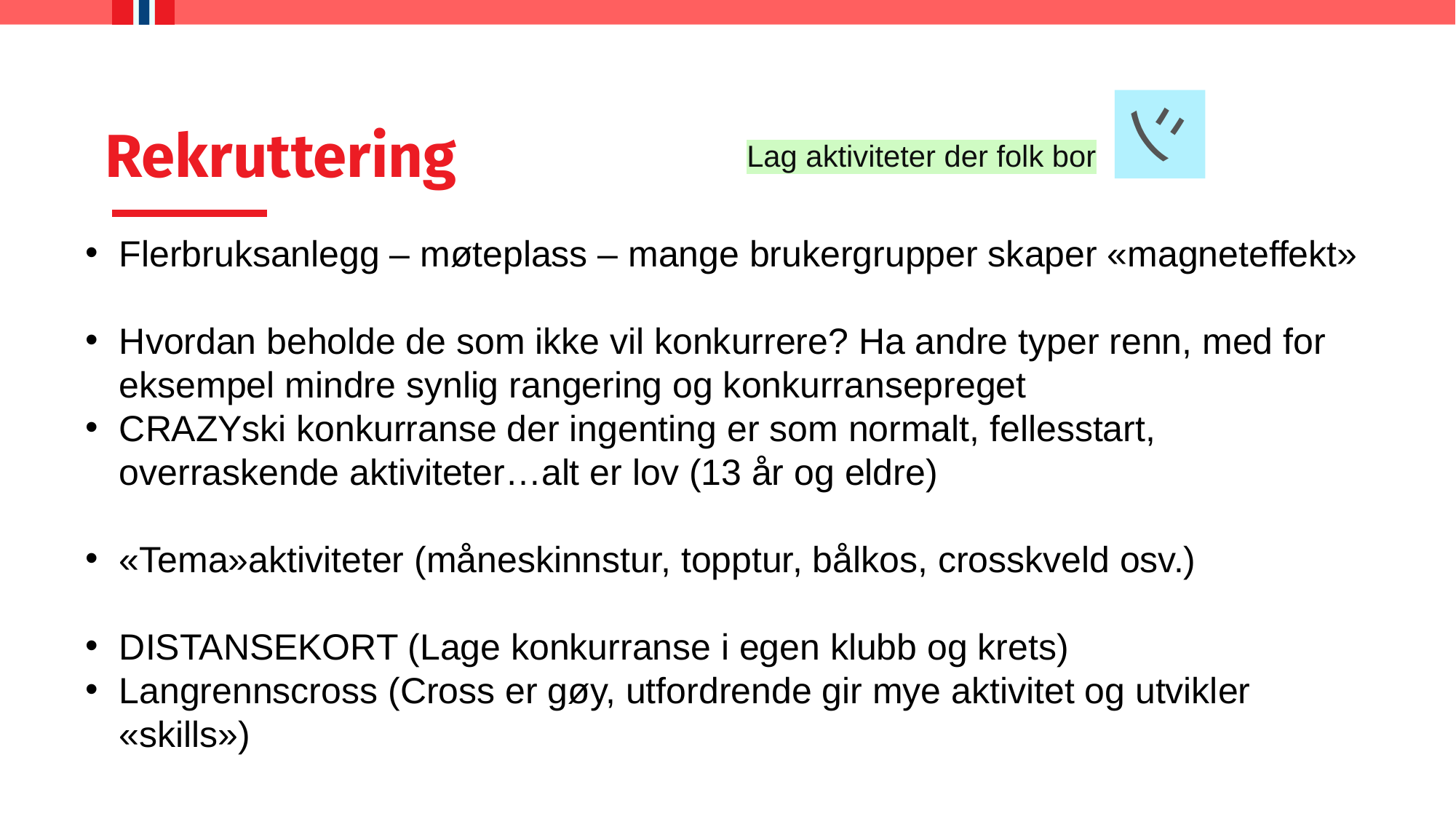

# Rekruttering
Lag aktiviteter der folk bor

シ
Flerbruksanlegg – møteplass – mange brukergrupper skaper «magneteffekt»

Hvordan beholde de som ikke vil konkurrere? Ha andre typer renn, med for eksempel mindre synlig rangering og konkurransepreget
CRAZYski konkurranse der ingenting er som normalt, fellesstart, overraskende aktiviteter…alt er lov (13 år og eldre)

«Tema»aktiviteter (måneskinnstur, topptur, bålkos, crosskveld osv.)

DISTANSEKORT (Lage konkurranse i egen klubb og krets)
Langrennscross (Cross er gøy, utfordrende gir mye aktivitet og utvikler «skills»)
12